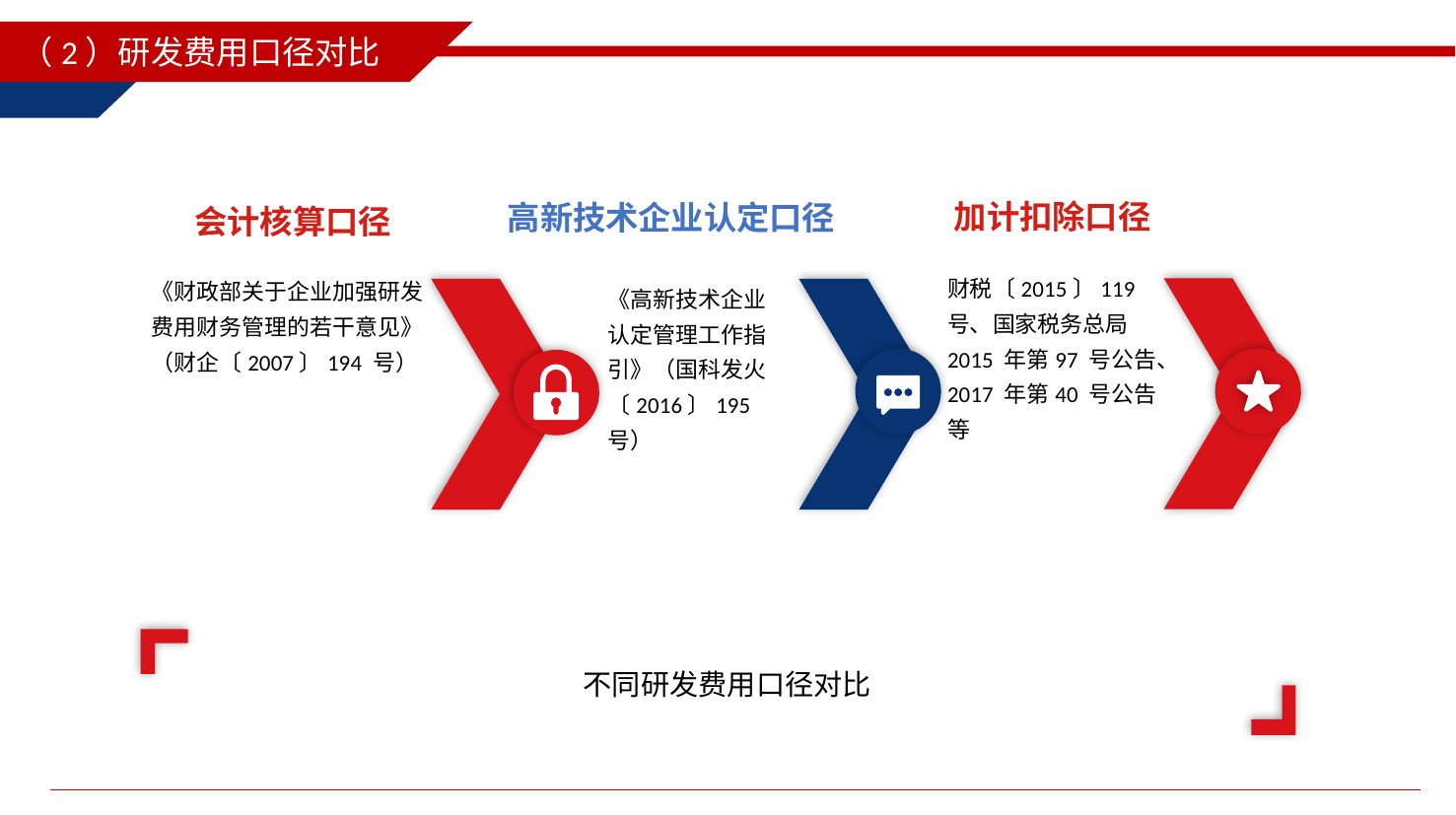

（2）研发费用口径对比

加计扣除口径
高新技术企业认定口径
会计核算口径
财税〔2015〕119 号、国家税务总局2015 年第97 号公告、2017 年第40 号公告等
《财政部关于企业加强研发费用财务管理的若干意见》
（财企〔2007〕194 号）
《高新技术企业认定管理工作指引》（国科发火〔2016〕195号）

不同研发费用口径对比